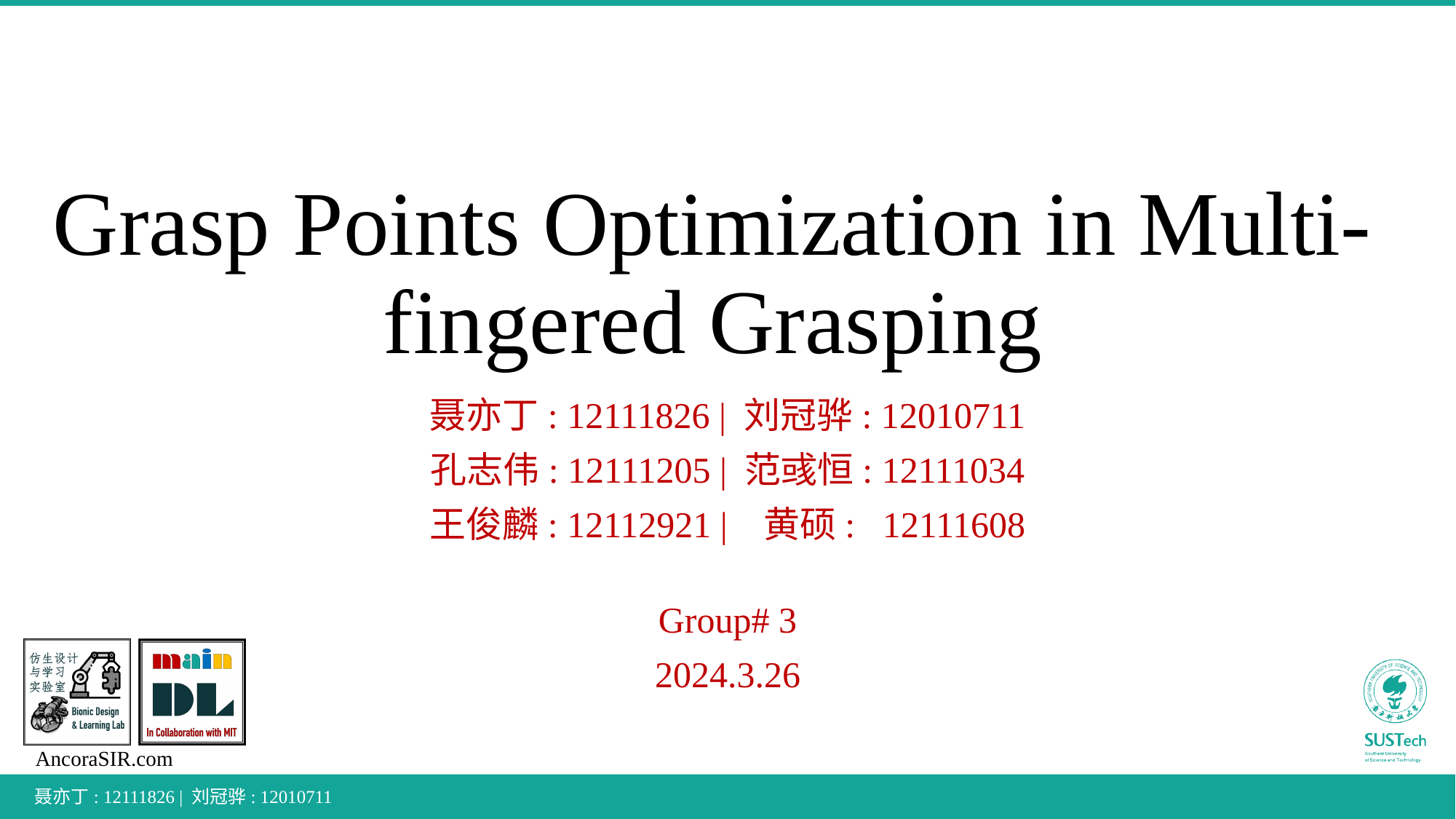

# Grasp Points Optimization in Multi-fingered Grasping
聂亦丁: 12111826 | 刘冠骅: 12010711
孔志伟: 12111205 | 范彧恒: 12111034
王俊麟: 12112921 |   黄硕:   12111608

Group# 3
2024.3.26
聂亦丁: 12111826 | 刘冠骅: 12010711